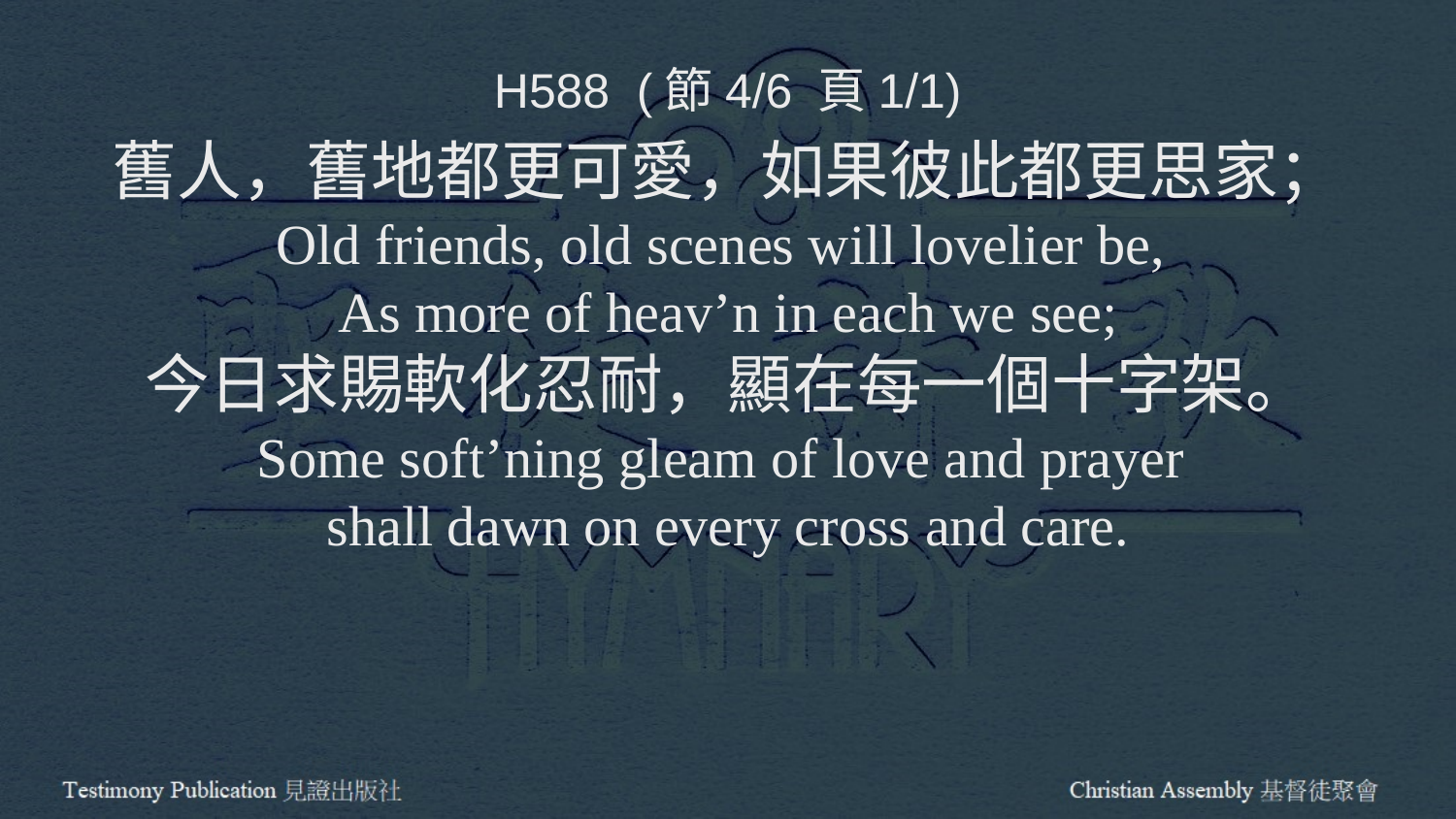

H588  (節4/6 頁1/1)
舊人，舊地都更可愛，如果彼此都更思家；
Old friends, old scenes will lovelier be,
As more of heav’n in each we see;
今日求賜軟化忍耐，顯在每一個十字架。
Some soft’ning gleam of love and prayer
shall dawn on every cross and care.